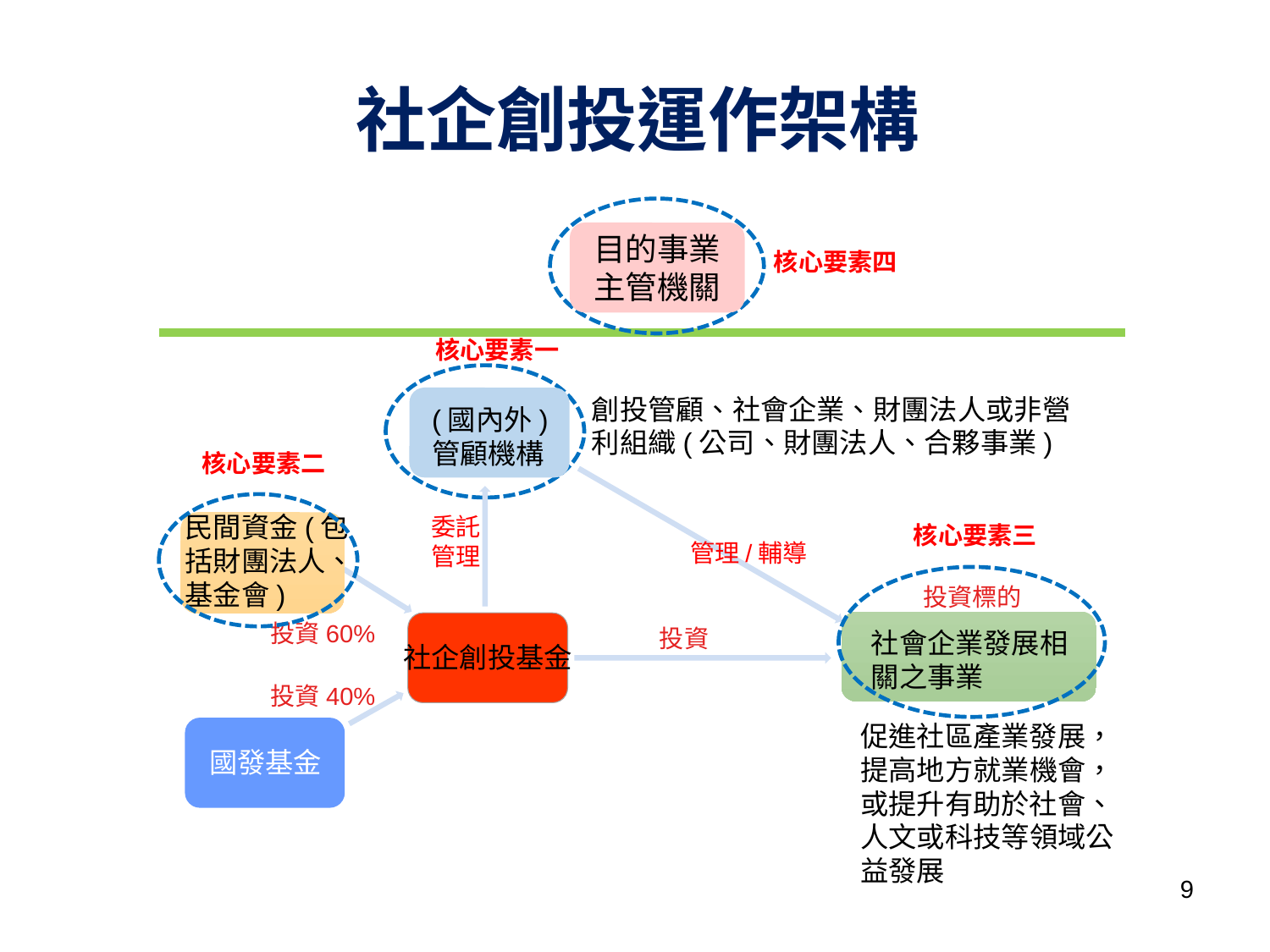

# 社企創投運作架構

目的事業主管機關
核心要素四
核心要素一

創投管顧、社會企業、財團法人或非營利組織(公司、財團法人、合夥事業)

(國內外)管顧機構

核心要素二

民間資金(包括財團法人、基金會)
委託管理

核心要素三
管理/輔導

投資標的

投資60%
投資

社會企業發展相關之事業
社企創投基金

投資40%

促進社區產業發展，提高地方就業機會，或提升有助於社會、人文或科技等領域公益發展

國發基金
9